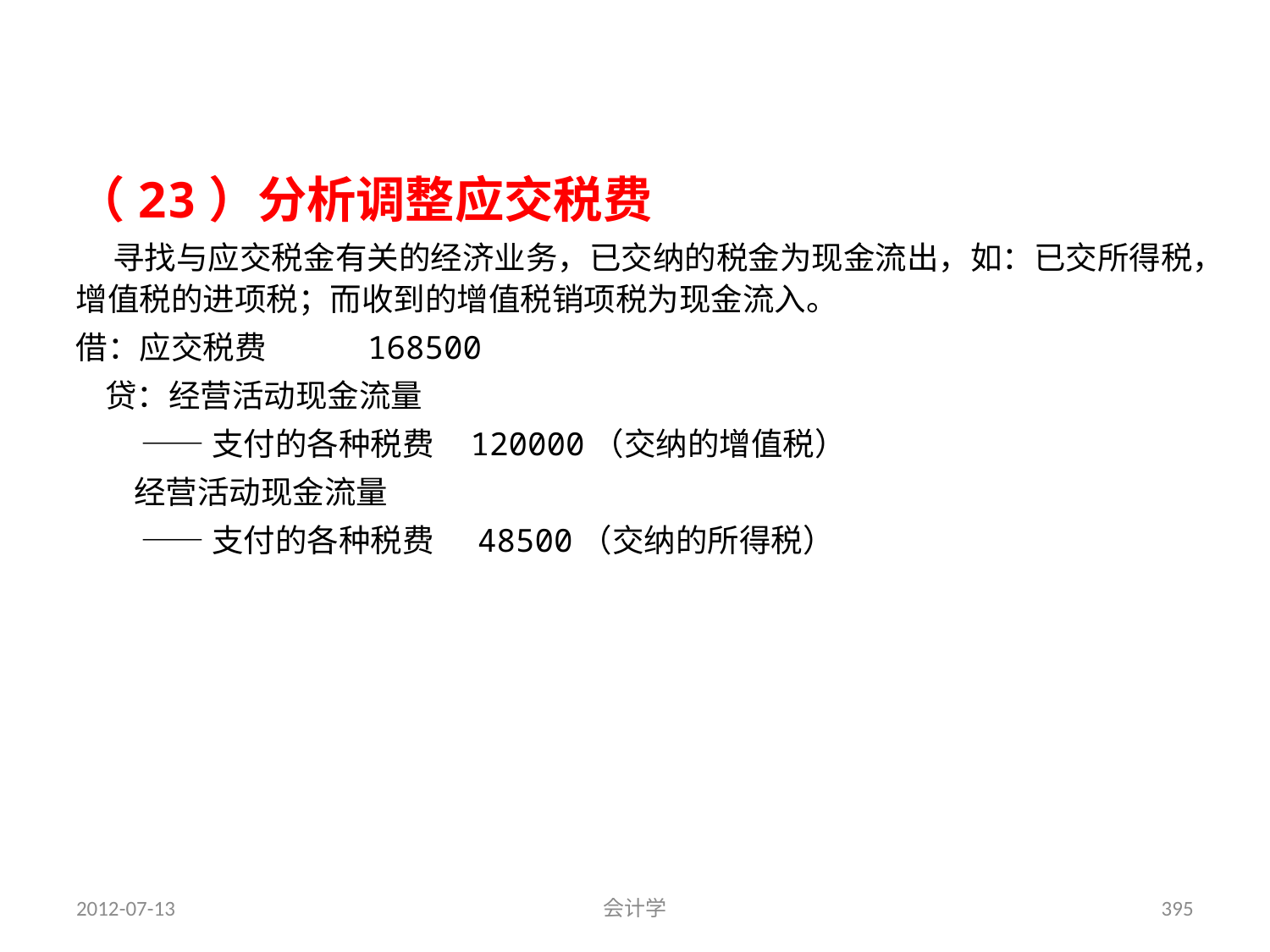

（23）分析调整应交税费
    寻找与应交税金有关的经济业务，已交纳的税金为现金流出，如：已交所得税，增值税的进项税；而收到的增值税销项税为现金流入。
借：应交税费             168500
   贷：经营活动现金流量
         ——支付的各种税费    120000（交纳的增值税）
       经营活动现金流量
         ——支付的各种税费     48500（交纳的所得税）

2012-07-13
会计学
395